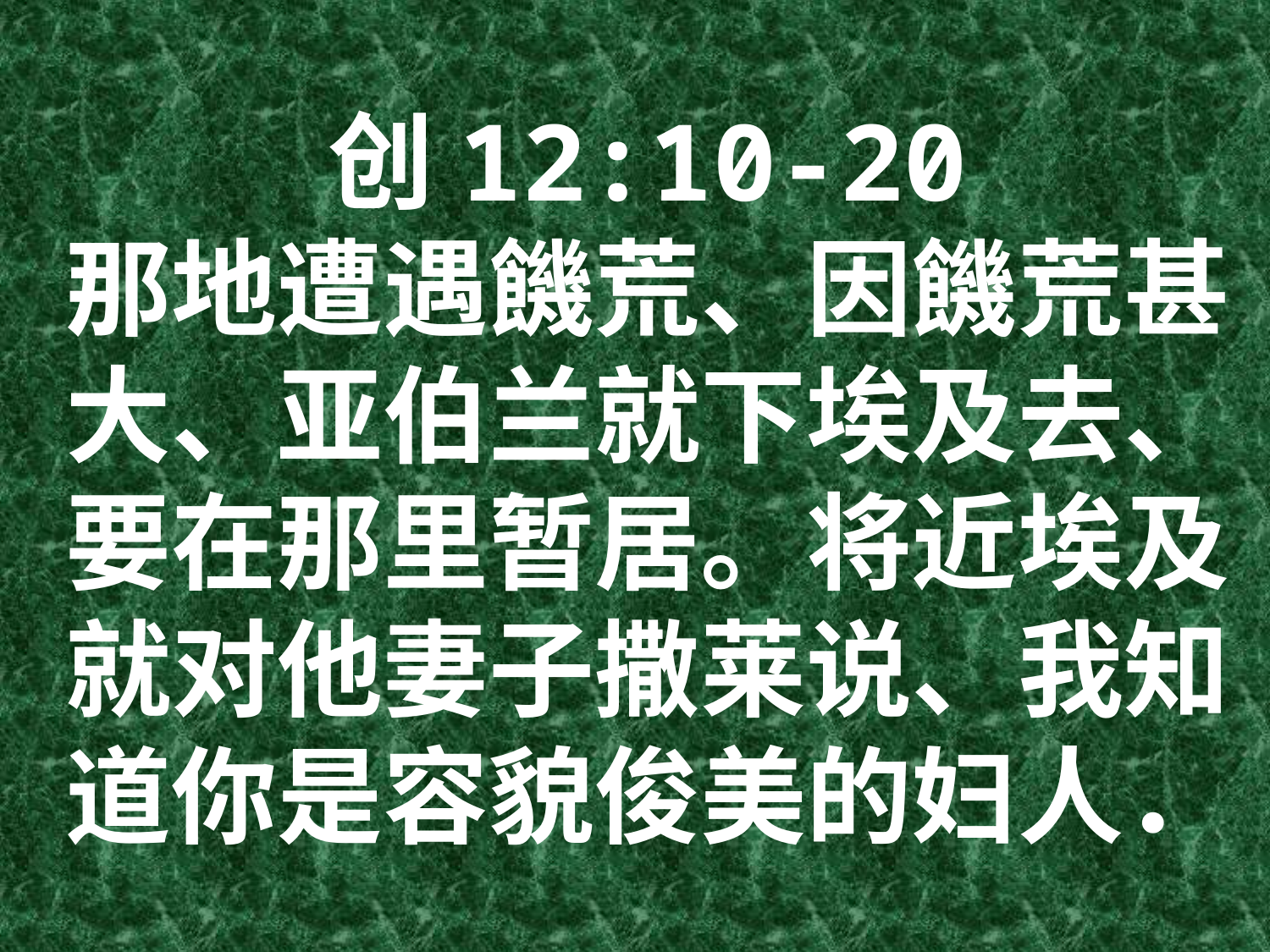

创12:10-20
那地遭遇饑荒、因饑荒甚大、亚伯兰就下埃及去、要在那里暂居。将近埃及就对他妻子撒莱说、我知道你是容貌俊美的妇人．